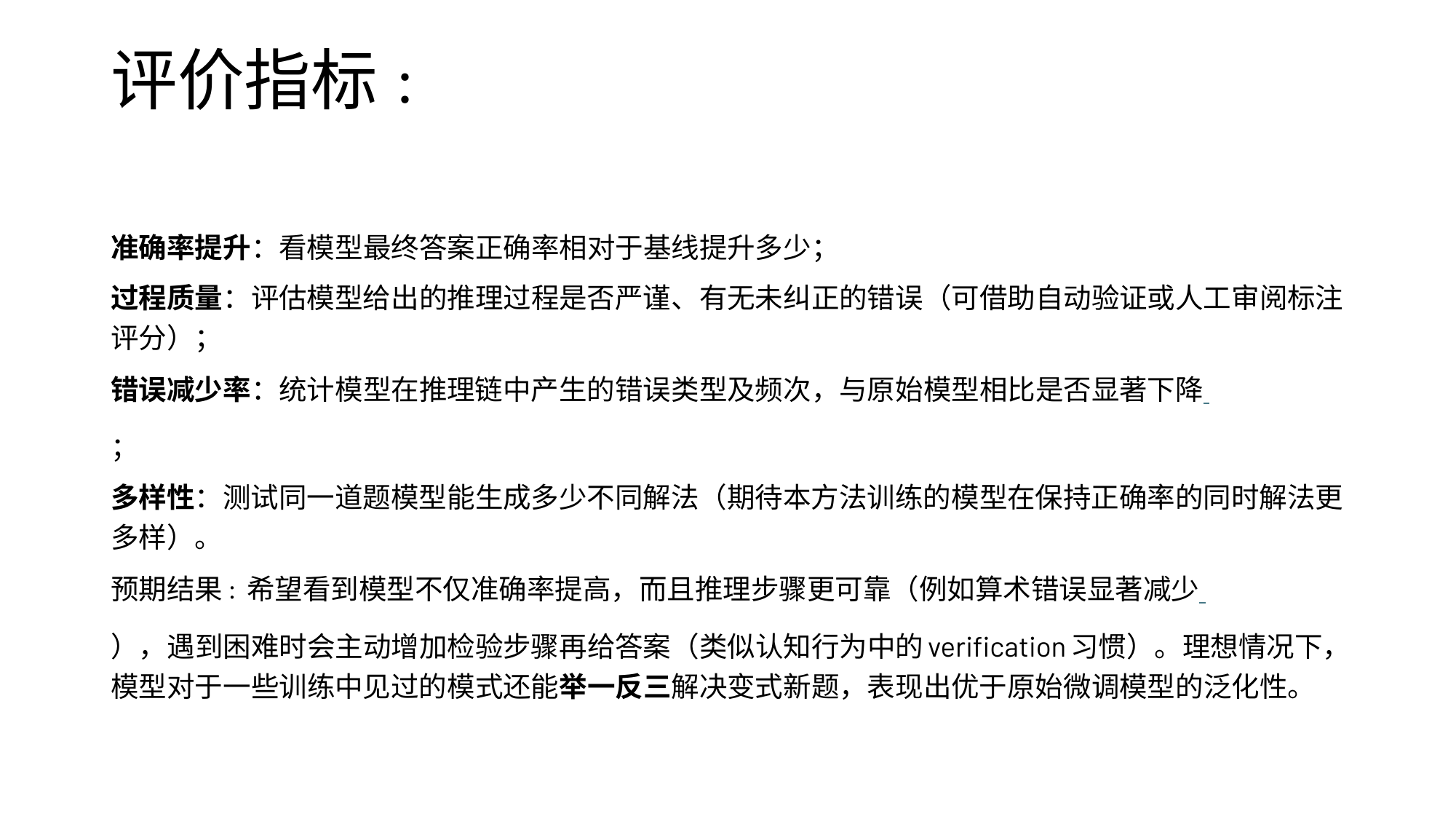

# 评价指标:
准确率提升：看模型最终答案正确率相对于基线提升多少；
过程质量：评估模型给出的推理过程是否严谨、有无未纠正的错误（可借助自动验证或人工审阅标注评分）；
错误减少率：统计模型在推理链中产生的错误类型及频次，与原始模型相比是否显著下降​
；
多样性：测试同一道题模型能生成多少不同解法（期待本方法训练的模型在保持正确率的同时解法更多样）。
预期结果: 希望看到模型不仅准确率提高，而且推理步骤更可靠（例如算术错误显著减少​
），遇到困难时会主动增加检验步骤再给答案（类似认知行为中的verification习惯）。理想情况下，模型对于一些训练中见过的模式还能举一反三解决变式新题，表现出优于原始微调模型的泛化性。